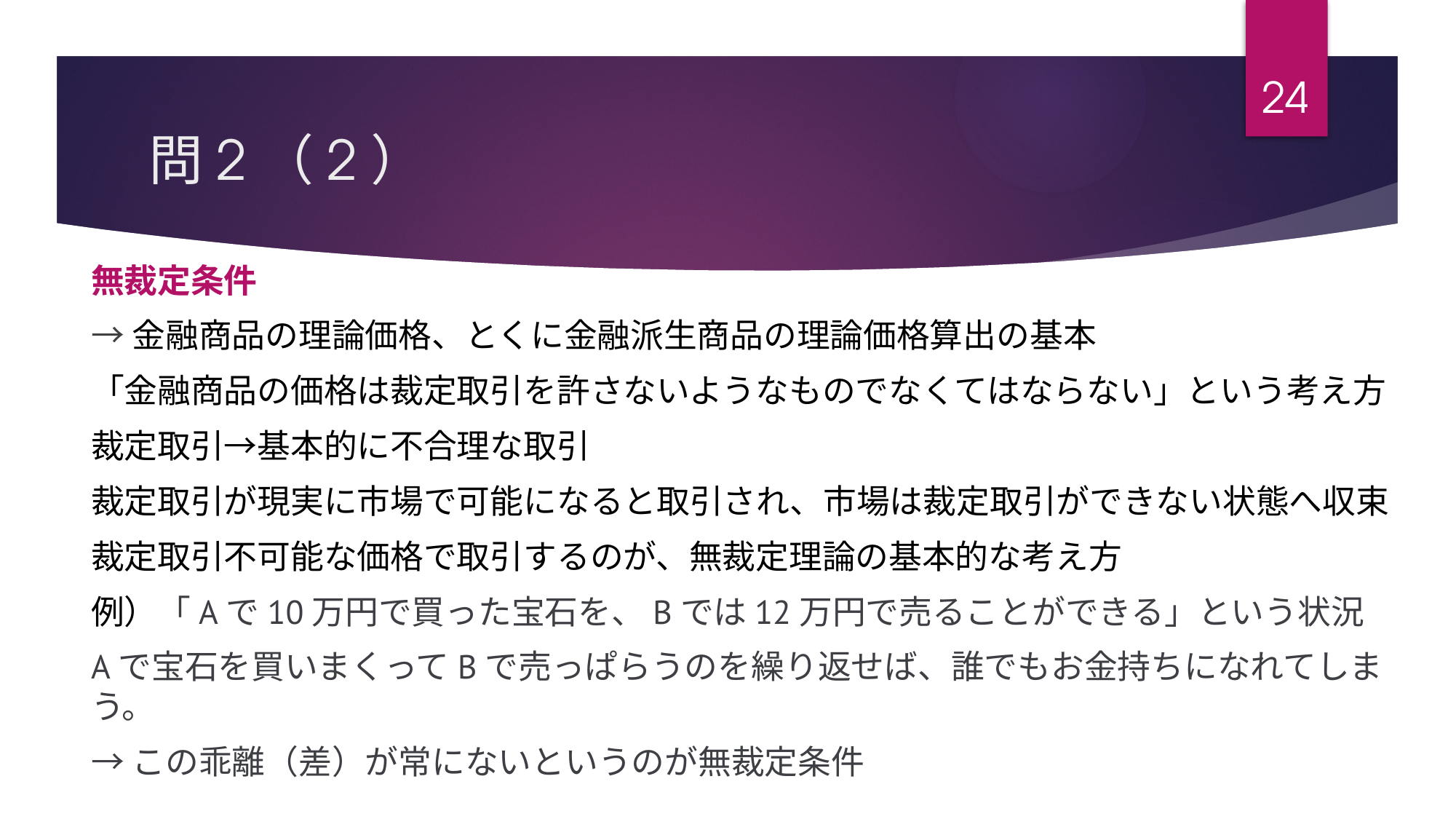

24
# 問2（2）
無裁定条件
→金融商品の理論価格、とくに金融派生商品の理論価格算出の基本
「金融商品の価格は裁定取引を許さないようなものでなくてはならない」という考え方
裁定取引→基本的に不合理な取引
裁定取引が現実に市場で可能になると取引され、市場は裁定取引ができない状態へ収束
裁定取引不可能な価格で取引するのが、無裁定理論の基本的な考え方
例）「Aで10万円で買った宝石を、Bでは12万円で売ることができる」という状況
Aで宝石を買いまくってBで売っぱらうのを繰り返せば、誰でもお金持ちになれてしまう。
→この乖離（差）が常にないというのが無裁定条件